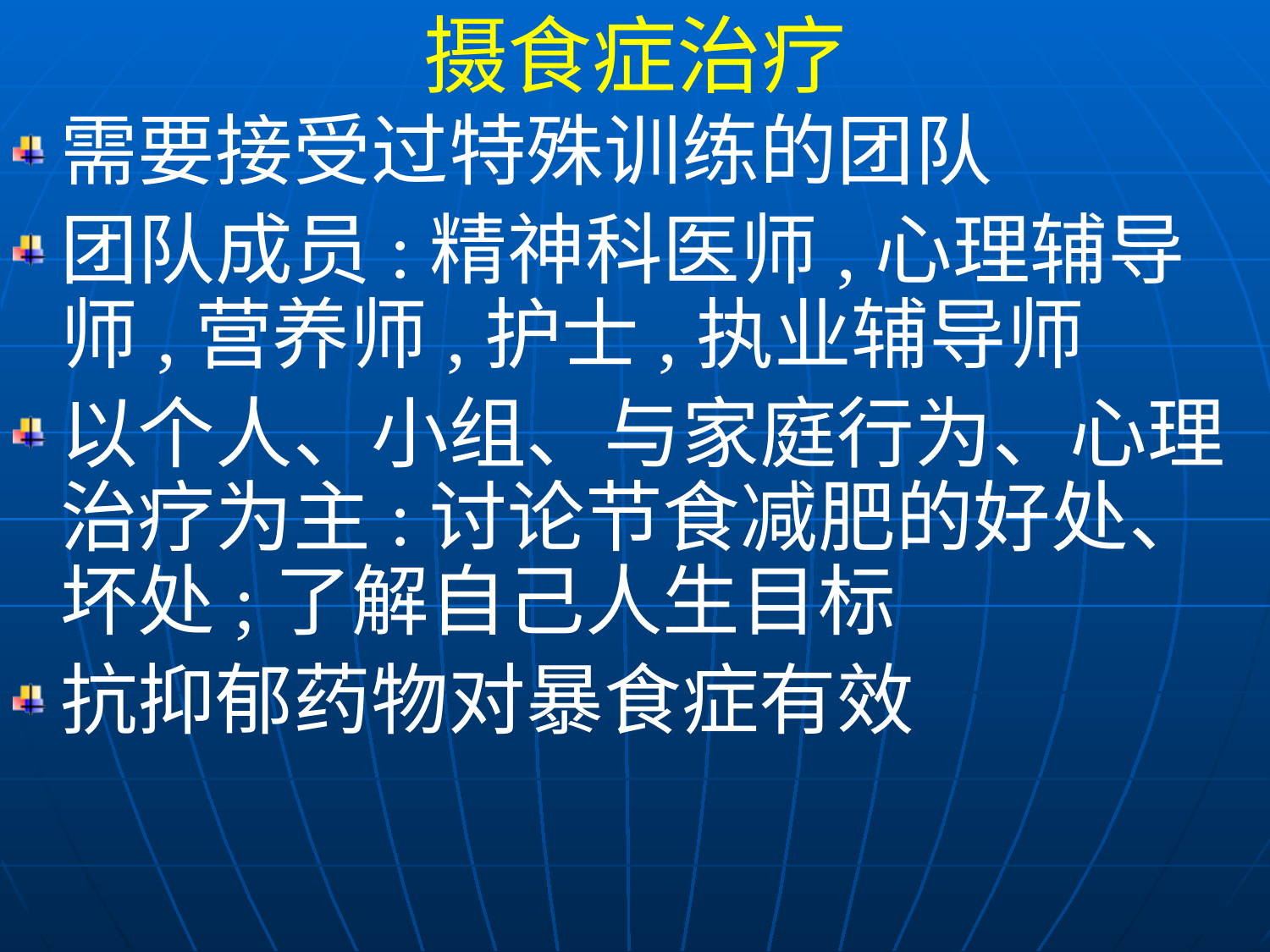

摄食症治疗
需要接受过特殊训练的团队
团队成员:精神科医师,心理辅导师,营养师,护士,执业辅导师
以个人、小组、与家庭行为、心理治疗为主:讨论节食减肥的好处、坏处;了解自己人生目标
抗抑郁药物对暴食症有效